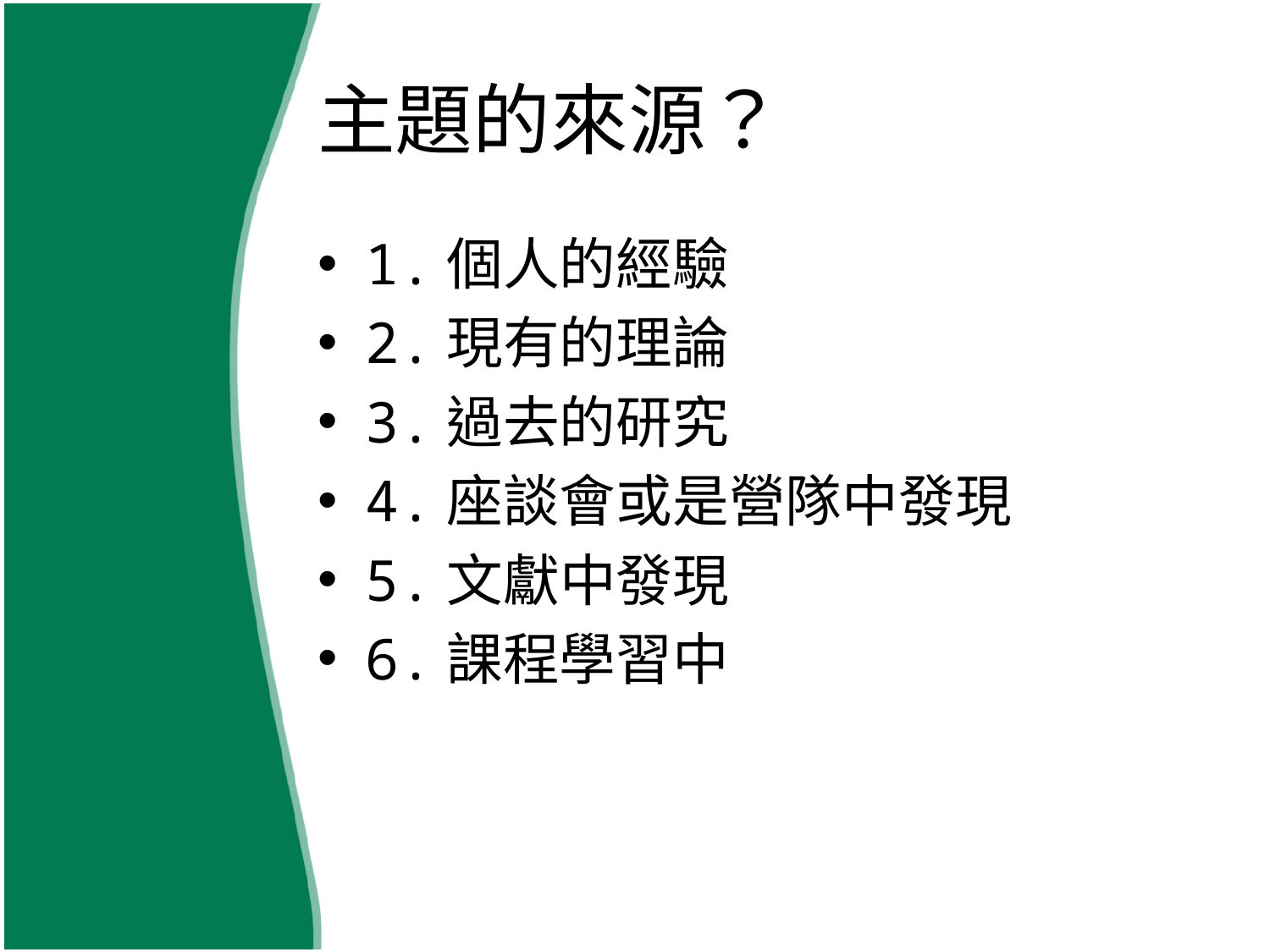

# 主題的來源？
1.個人的經驗
2.現有的理論
3.過去的研究
4.座談會或是營隊中發現
5.文獻中發現
6.課程學習中